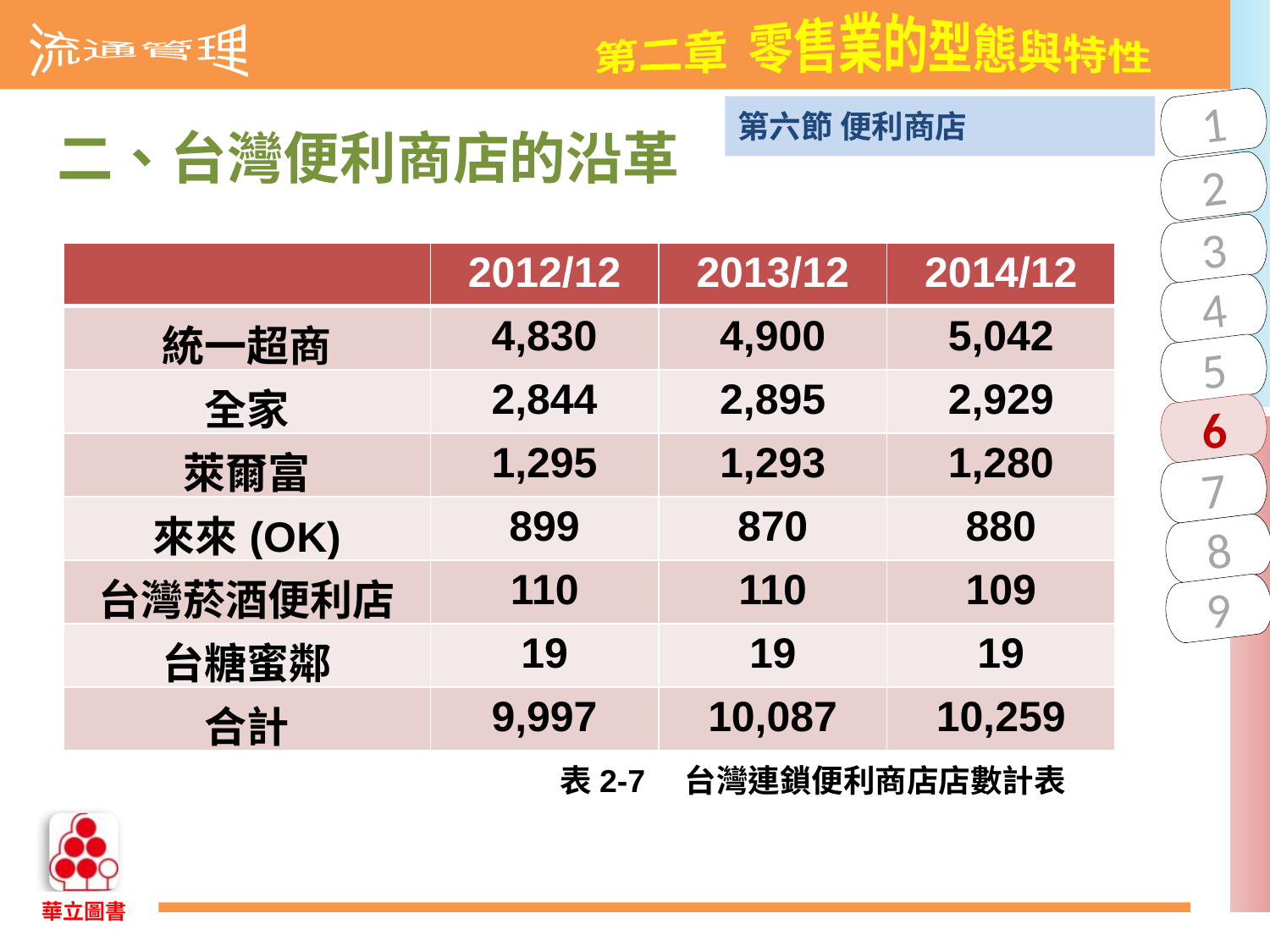

第六節 便利商店
二、台灣便利商店的沿革
|  | 2012/12 | 2013/12 | 2014/12 |
| --- | --- | --- | --- |
| 統一超商 | 4,830 | 4,900 | 5,042 |
| 全家 | 2,844 | 2,895 | 2,929 |
| 萊爾富 | 1,295 | 1,293 | 1,280 |
| 來來(OK) | 899 | 870 | 880 |
| 台灣菸酒便利店 | 110 | 110 | 109 |
| 台糖蜜鄰 | 19 | 19 | 19 |
| 合計 | 9,997 | 10,087 | 10,259 |
表2-7　台灣連鎖便利商店店數計表